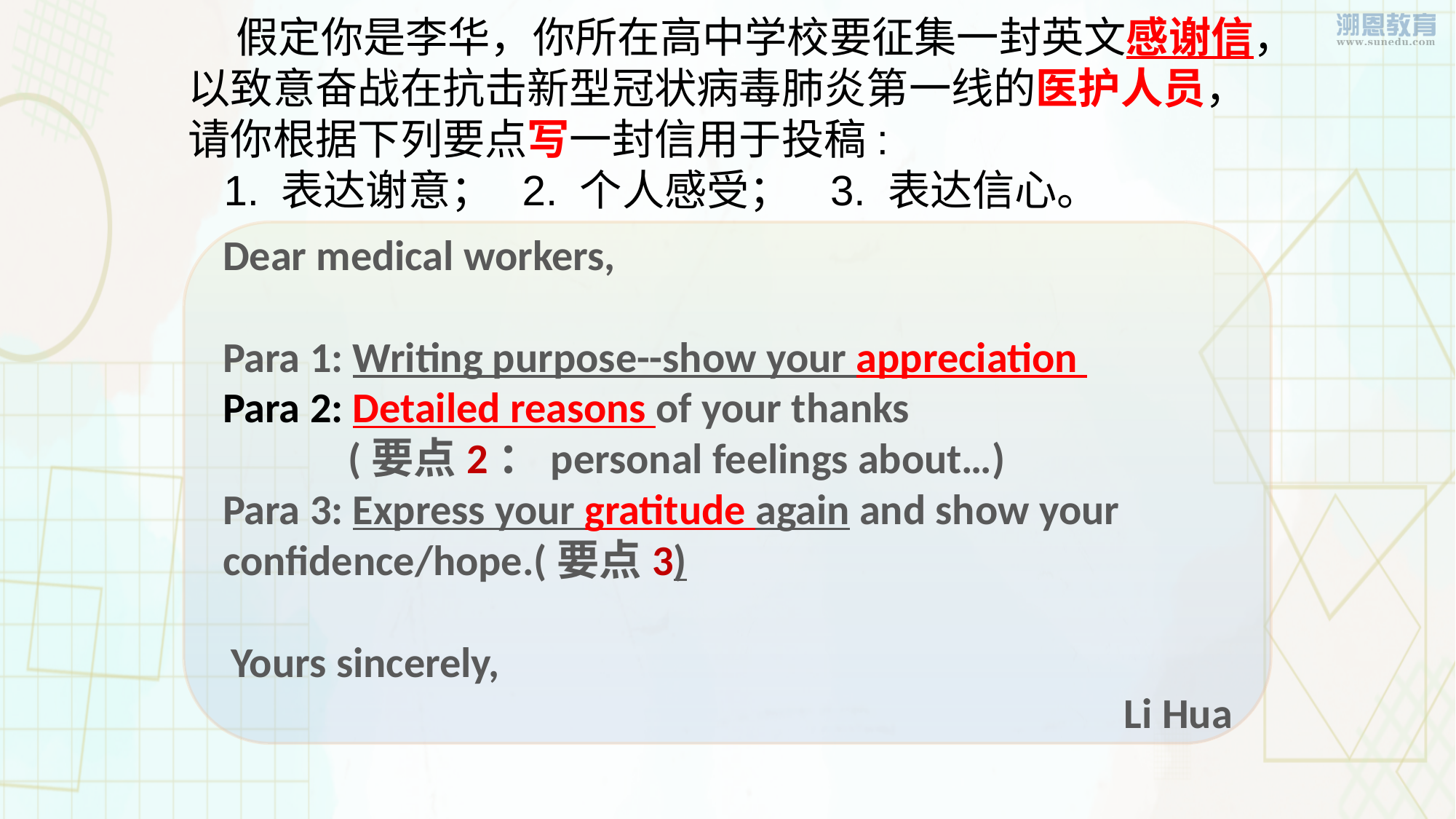

假定你是李华，你所在高中学校要征集一封英文感谢信，以致意奋战在抗击新型冠状病毒肺炎第一线的医护人员，请你根据下列要点写一封信用于投稿:
   1. 表达谢意；  2. 个人感受；   3. 表达信心。

Dear medical workers,

Para 1: Writing purpose--show your appreciation
Para 2: Detailed reasons of your thanks
             (要点2：personal feelings about…)
Para 3: Express your gratitude again and show your confidence/hope.(要点3)

Yours sincerely,                                                                                 Li Hua